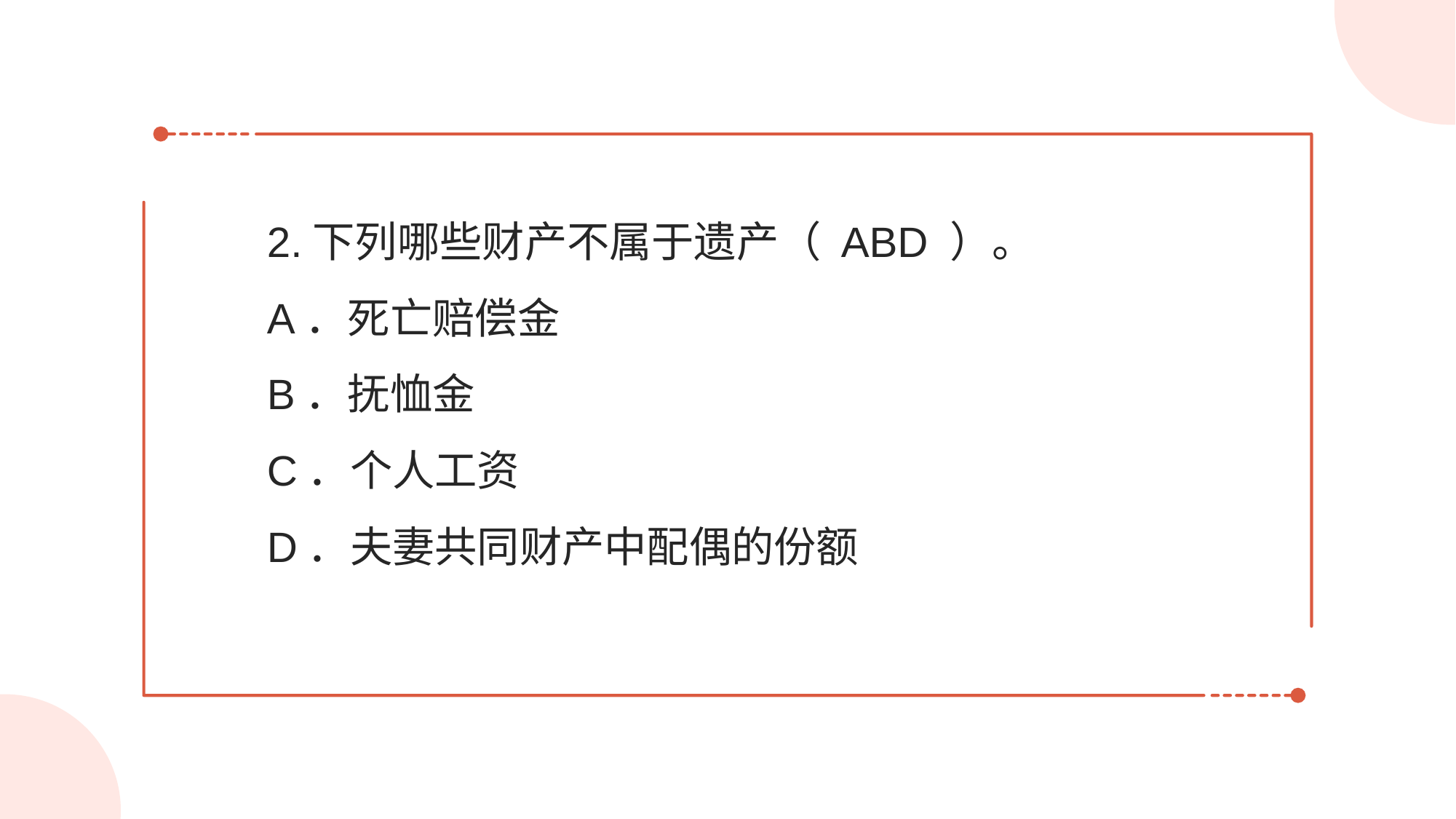

2.下列哪些财产不属于遗产（ ABD ）。
A．死亡赔偿金
B．抚恤金
C．个人工资
D．夫妻共同财产中配偶的份额

#